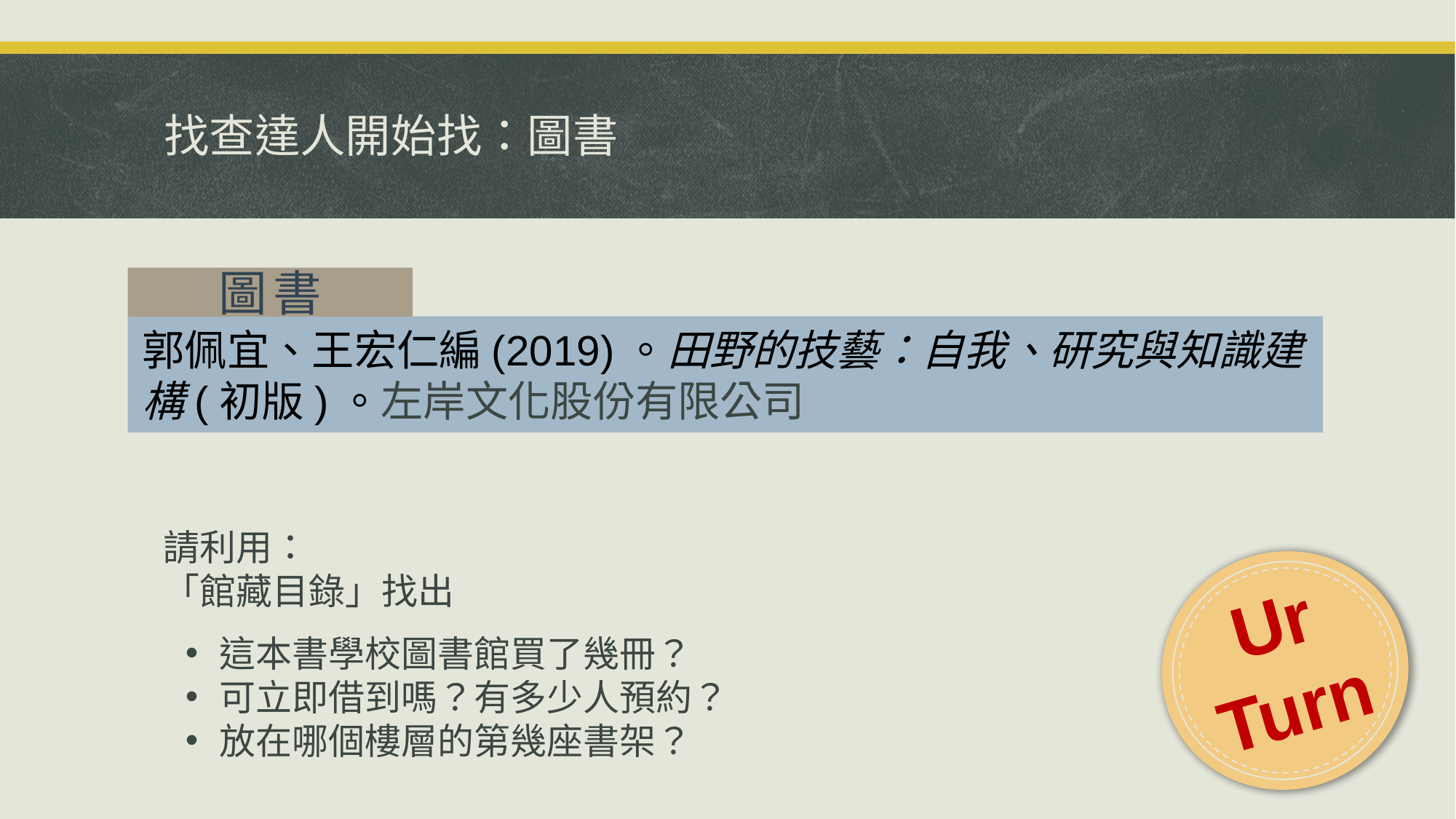

# 找查達人開始找：圖書
圖書
郭佩宜、王宏仁編(2019)。田野的技藝：自我、研究與知識建構(初版)。左岸文化股份有限公司

請利用：
「館藏目錄」找出

Ur
Turn

這本書學校圖書館買了幾冊？
可立即借到嗎？有多少人預約？
放在哪個樓層的第幾座書架？
19